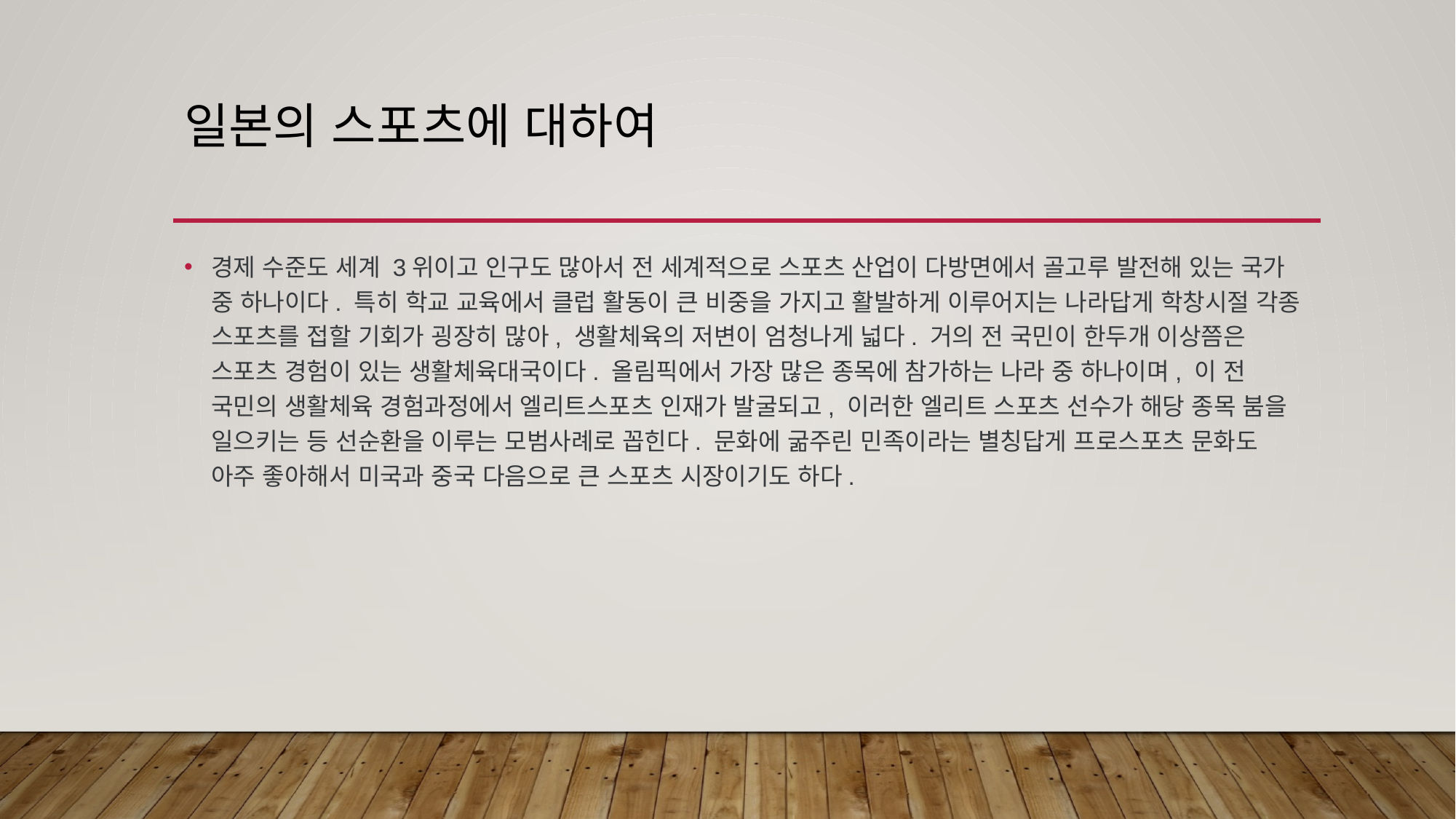

# 일본의 스포츠에 대하여
경제 수준도 세계 3위이고 인구도 많아서 전 세계적으로 스포츠 산업이 다방면에서 골고루 발전해 있는 국가 중 하나이다. 특히 학교 교육에서 클럽 활동이 큰 비중을 가지고 활발하게 이루어지는 나라답게 학창시절 각종 스포츠를 접할 기회가 굉장히 많아, 생활체육의 저변이 엄청나게 넓다. 거의 전 국민이 한두개 이상쯤은 스포츠 경험이 있는 생활체육대국이다. 올림픽에서 가장 많은 종목에 참가하는 나라 중 하나이며, 이 전 국민의 생활체육 경험과정에서 엘리트스포츠 인재가 발굴되고, 이러한 엘리트 스포츠 선수가 해당 종목 붐을 일으키는 등 선순환을 이루는 모범사례로 꼽힌다. 문화에 굶주린 민족이라는 별칭답게 프로스포츠 문화도 아주 좋아해서 미국과 중국 다음으로 큰 스포츠 시장이기도 하다.